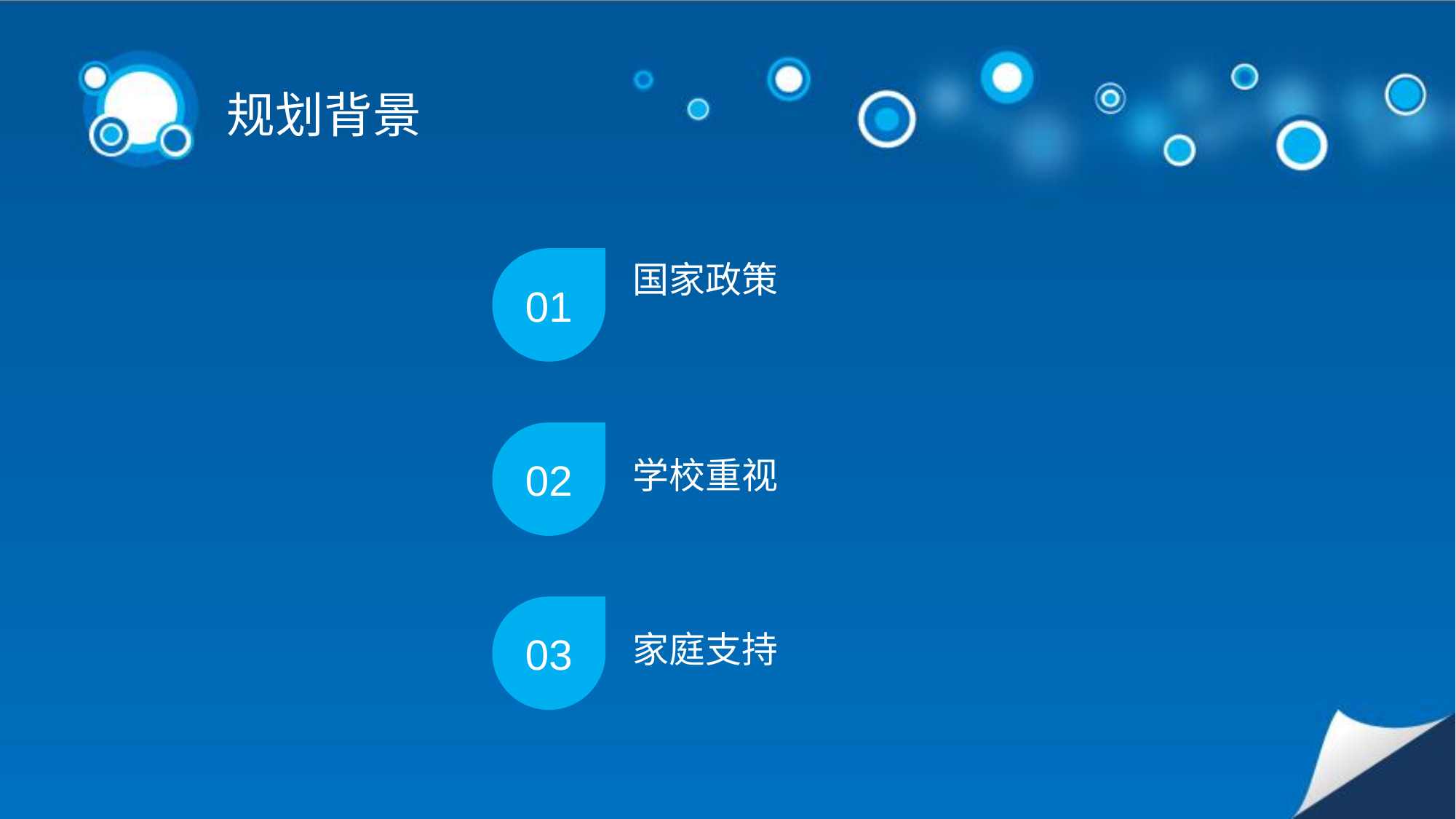

规划背景
01
国家政策

02
学校重视
03
家庭支持